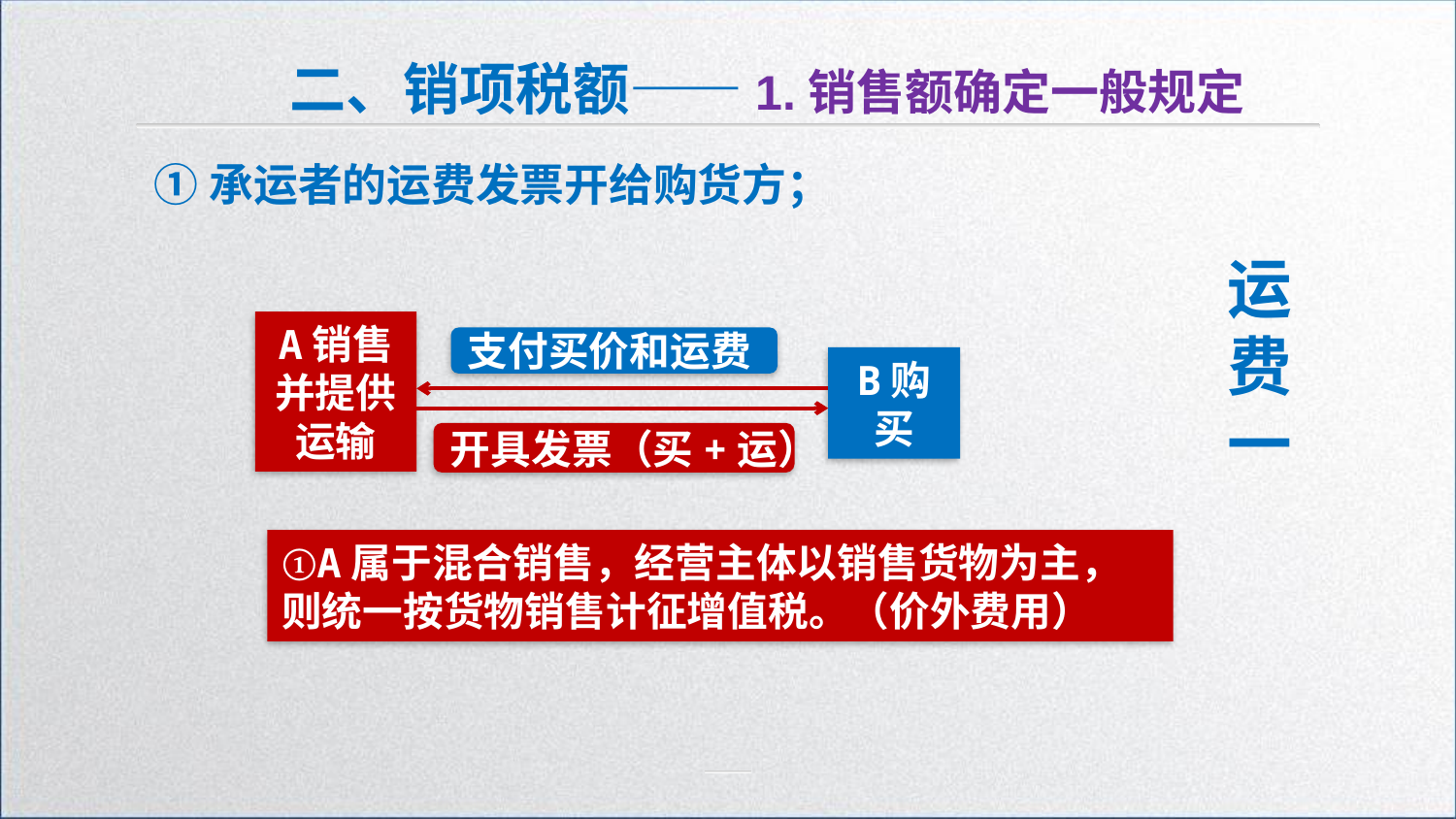

二、销项税额——1.销售额确定一般规定
 ①承运者的运费发票开给购货方；
运费一
A销售并提供运输
支付买价和运费
B购买
开具发票（买+运）
①A属于混合销售，经营主体以销售货物为主，则统一按货物销售计征增值税。（价外费用）